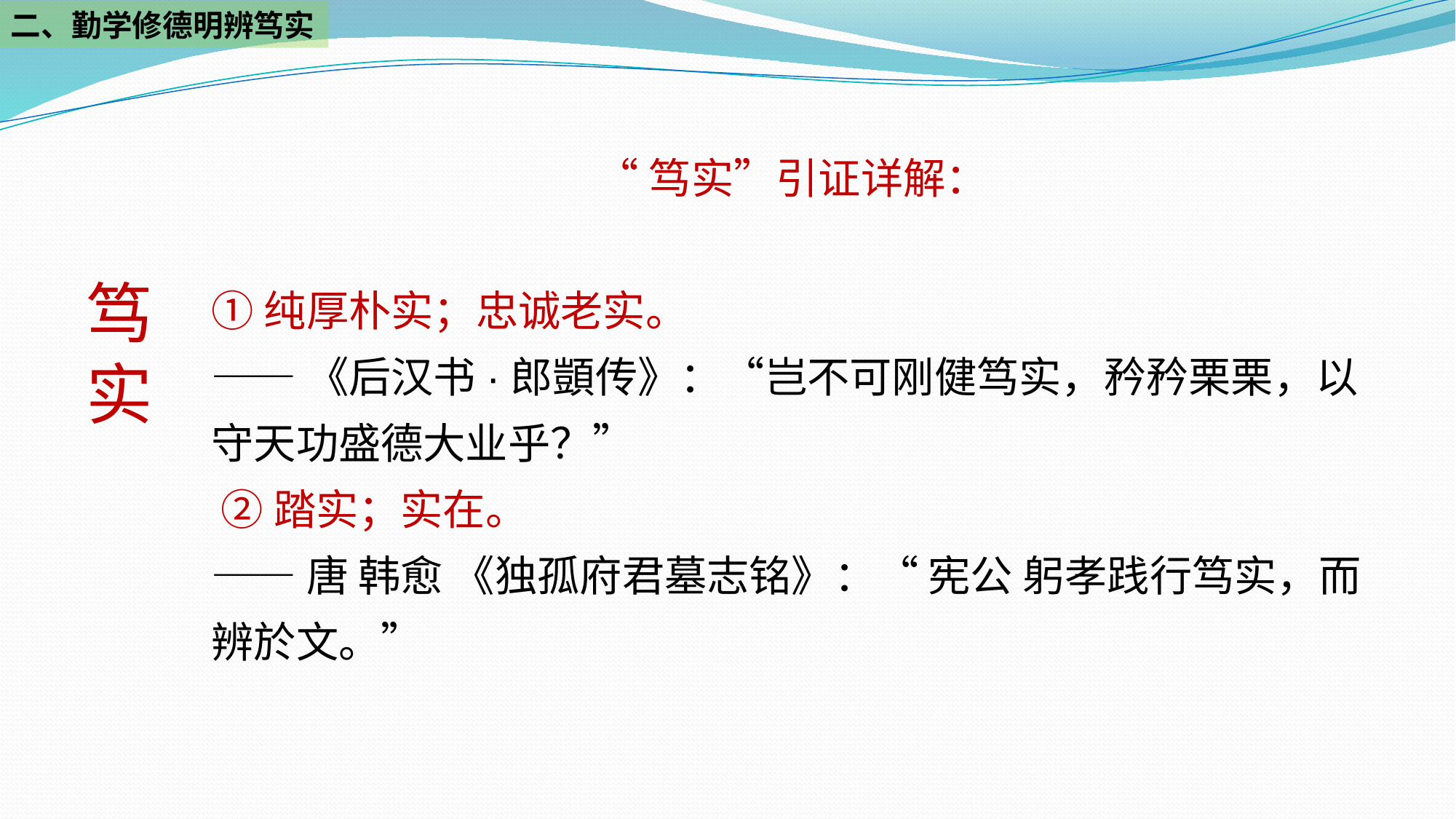

二、勤学修德明辨笃实
“笃实”引证详解：

①纯厚朴实；忠诚老实。
——《后汉书·郎顗传》：“岂不可刚健笃实，矜矜栗栗，以守天功盛德大业乎？”
 ②踏实；实在。
——唐 韩愈 《独孤府君墓志铭》：“ 宪公 躬孝践行笃实，而辨於文。”
笃
实